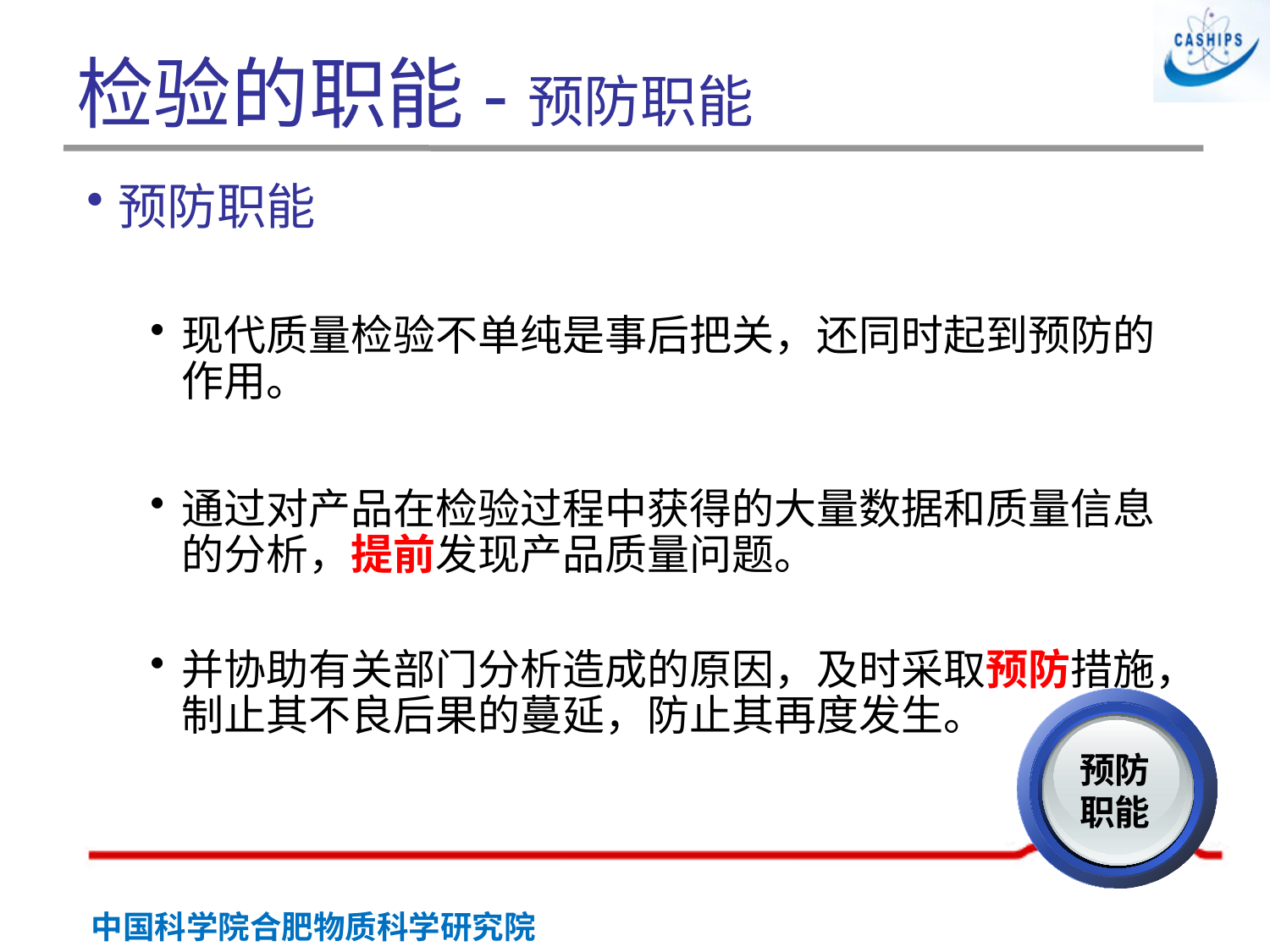

# 检验的职能-预防职能
预防职能

现代质量检验不单纯是事后把关，还同时起到预防的作用。

通过对产品在检验过程中获得的大量数据和质量信息的分析，提前发现产品质量问题。

并协助有关部门分析造成的原因，及时采取预防措施，制止其不良后果的蔓延，防止其再度发生。

预防
职能